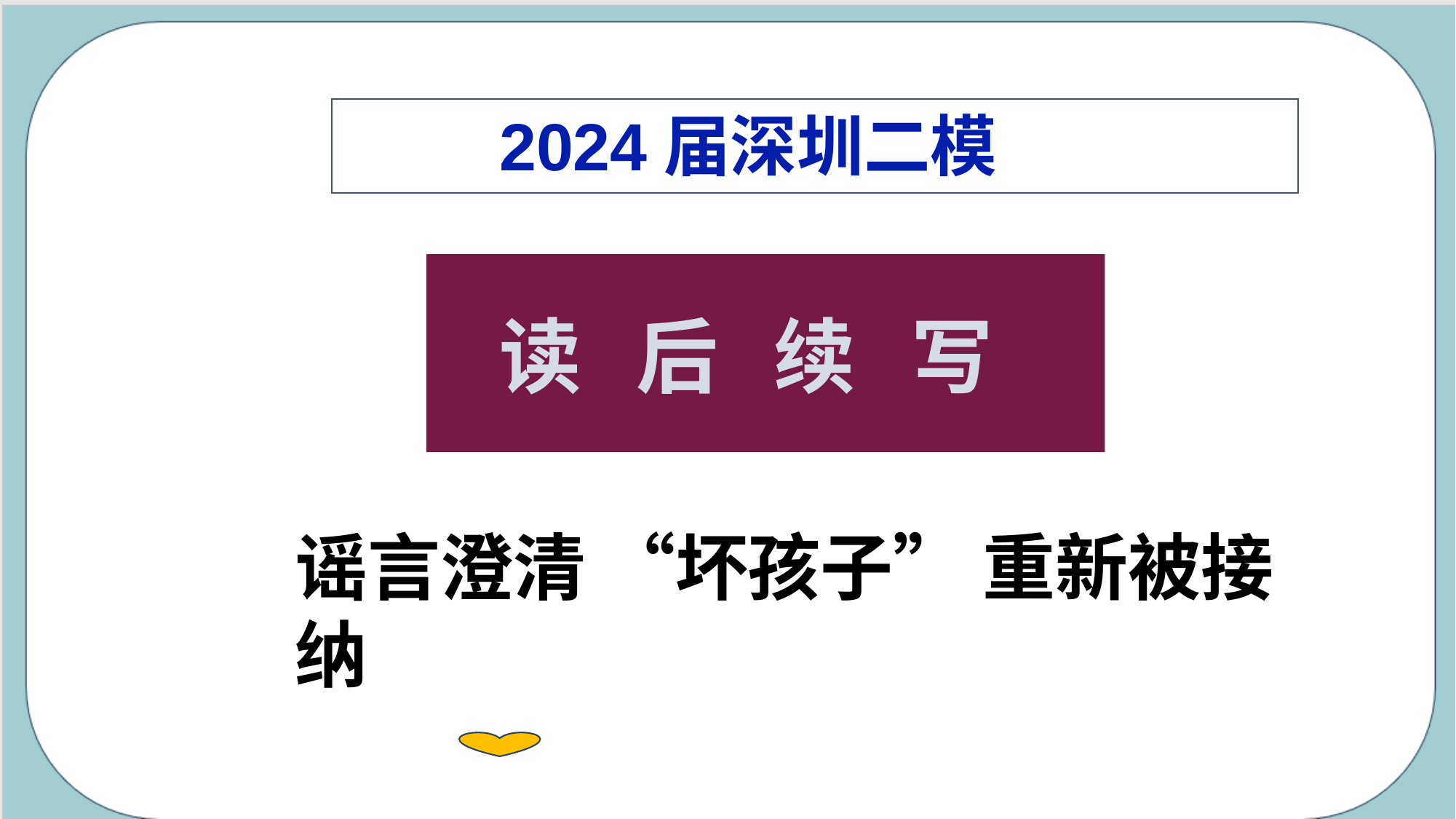

2024届深圳二模

读   后   续   写
谣言澄清 “坏孩子” 重新被接纳